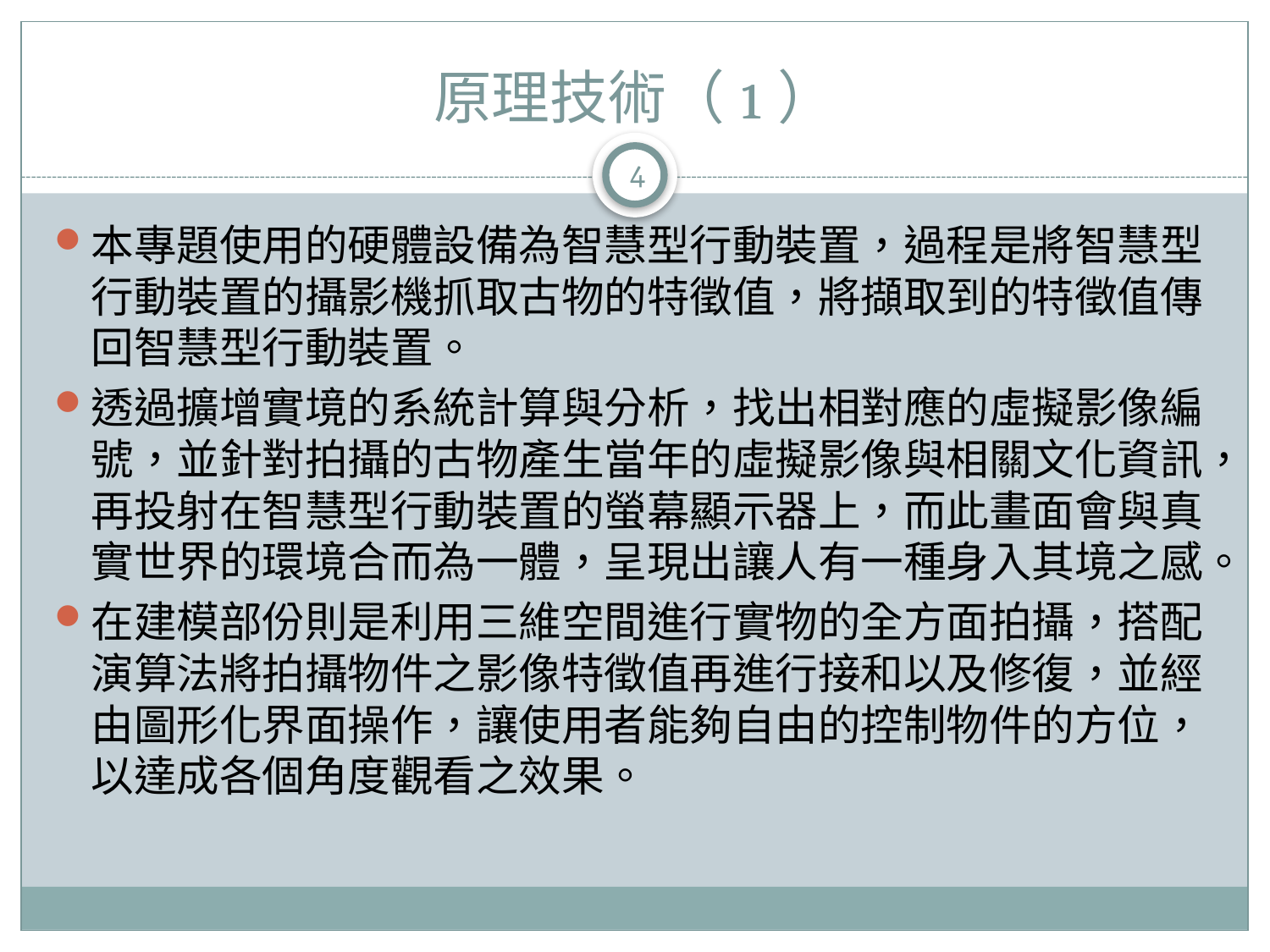

# 原理技術（1）
4
本專題使用的硬體設備為智慧型行動裝置，過程是將智慧型行動裝置的攝影機抓取古物的特徵值，將擷取到的特徵值傳回智慧型行動裝置。
透過擴增實境的系統計算與分析，找出相對應的虛擬影像編號，並針對拍攝的古物產生當年的虛擬影像與相關文化資訊，再投射在智慧型行動裝置的螢幕顯示器上，而此畫面會與真實世界的環境合而為一體，呈現出讓人有一種身入其境之感。
在建模部份則是利用三維空間進行實物的全方面拍攝，搭配演算法將拍攝物件之影像特徵值再進行接和以及修復，並經由圖形化界面操作，讓使用者能夠自由的控制物件的方位，以達成各個角度觀看之效果。